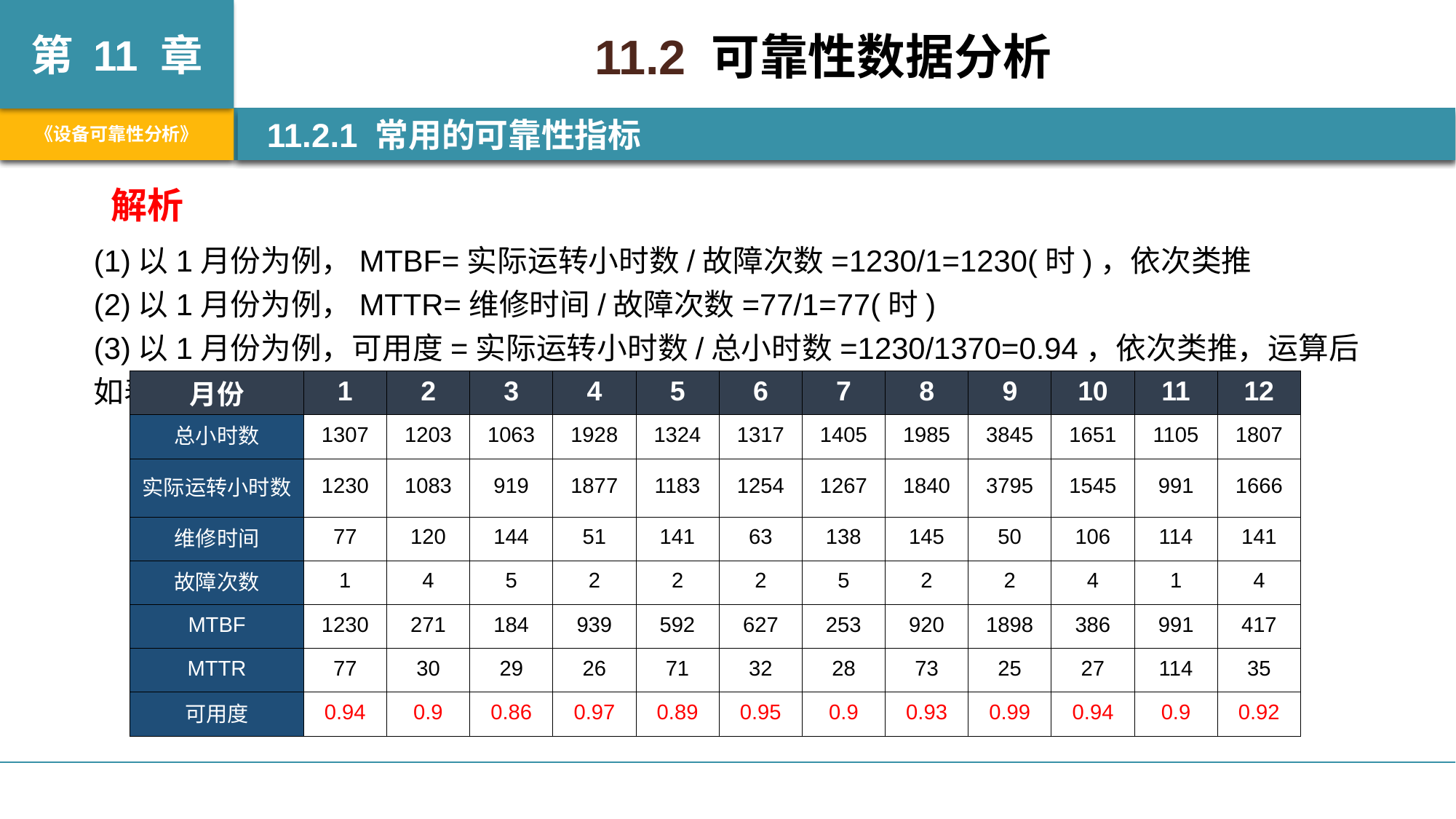

11.2 可靠性数据分析
  11.2.1 常用的可靠性指标
解析
(1)以1月份为例，MTBF=实际运转小时数/故障次数=1230/1=1230(时)，依次类推
(2)以1月份为例，MTTR=维修时间/故障次数=77/1=77(时)
(3)以1月份为例，可用度=实际运转小时数/总小时数=1230/1370=0.94，依次类推，运算后如表
| 月份 | 1 | 2 | 3 | 4 | 5 | 6 | 7 | 8 | 9 | 10 | 11 | 12 |
| --- | --- | --- | --- | --- | --- | --- | --- | --- | --- | --- | --- | --- |
| 总小时数 | 1307 | 1203 | 1063 | 1928 | 1324 | 1317 | 1405 | 1985 | 3845 | 1651 | 1105 | 1807 |
| 实际运转小时数 | 1230 | 1083 | 919 | 1877 | 1183 | 1254 | 1267 | 1840 | 3795 | 1545 | 991 | 1666 |
| 维修时间 | 77 | 120 | 144 | 51 | 141 | 63 | 138 | 145 | 50 | 106 | 114 | 141 |
| 故障次数 | 1 | 4 | 5 | 2 | 2 | 2 | 5 | 2 | 2 | 4 | 1 | 4 |
| MTBF | 1230 | 271 | 184 | 939 | 592 | 627 | 253 | 920 | 1898 | 386 | 991 | 417 |
| MTTR | 77 | 30 | 29 | 26 | 71 | 32 | 28 | 73 | 25 | 27 | 114 | 35 |
| 可用度 | 0.94 | 0.9 | 0.86 | 0.97 | 0.89 | 0.95 | 0.9 | 0.93 | 0.99 | 0.94 | 0.9 | 0.92 |